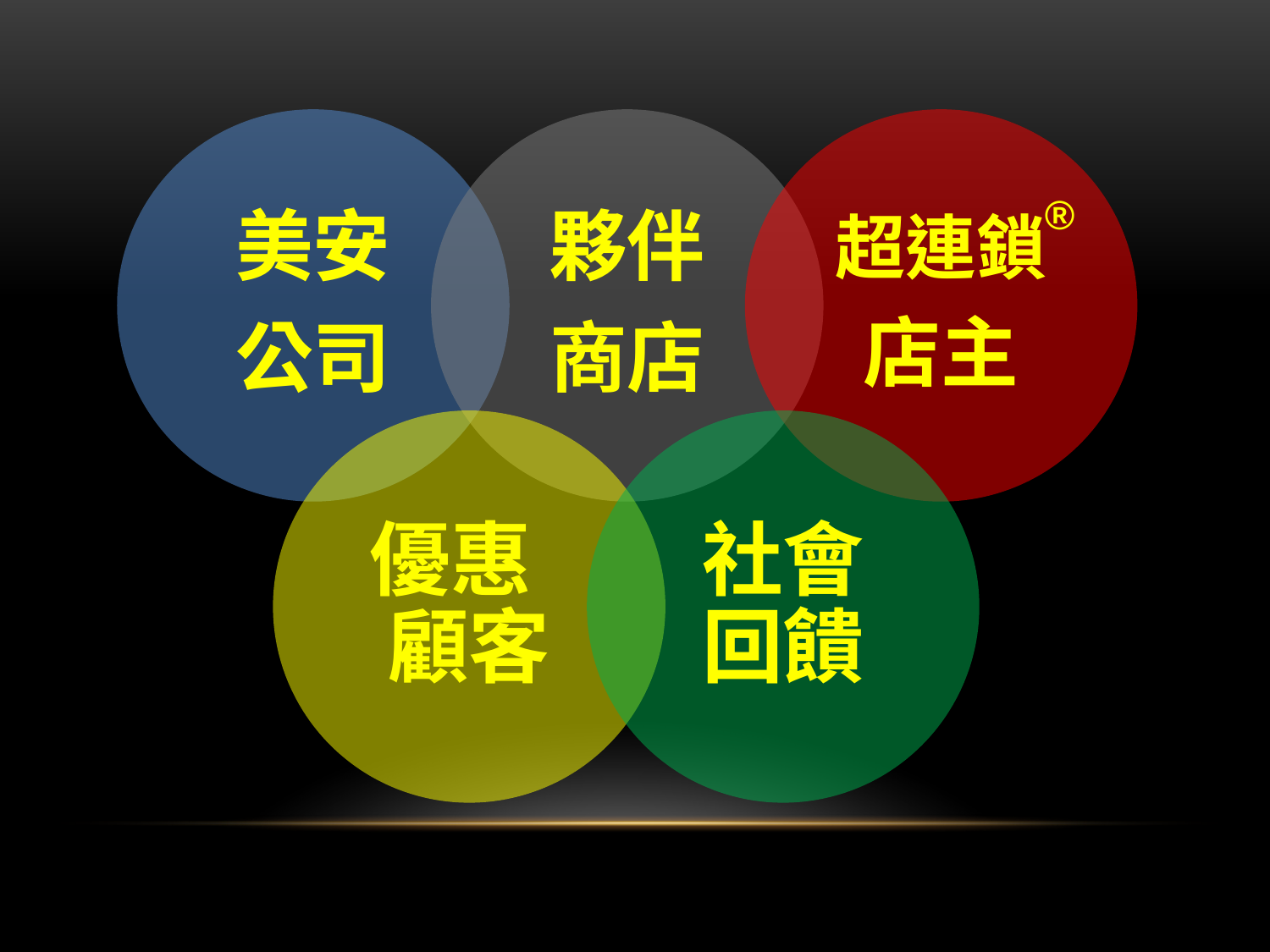

美安
公司
夥伴
商店
超連鎖
店主
優惠   顧客
社會回饋
®